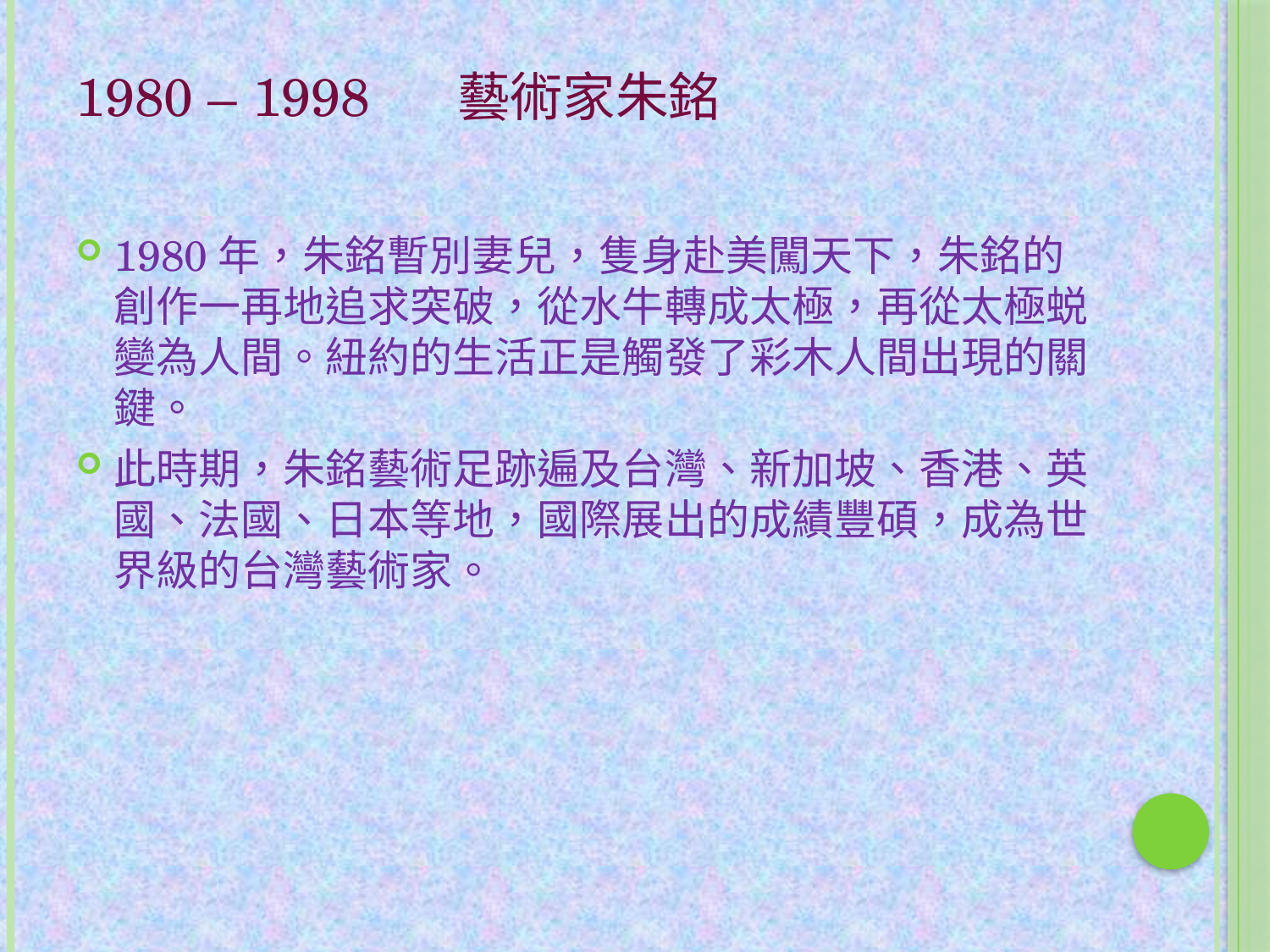

# 1980 – 1998     藝術家朱銘
1980年，朱銘暫別妻兒，隻身赴美闖天下，朱銘的創作一再地追求突破，從水牛轉成太極，再從太極蜕變為人間。紐約的生活正是觸發了彩木人間出現的關鍵。
此時期，朱銘藝術足跡遍及台灣、新加坡、香港、英國、法國、日本等地，國際展出的成績豐碩，成為世界級的台灣藝術家。